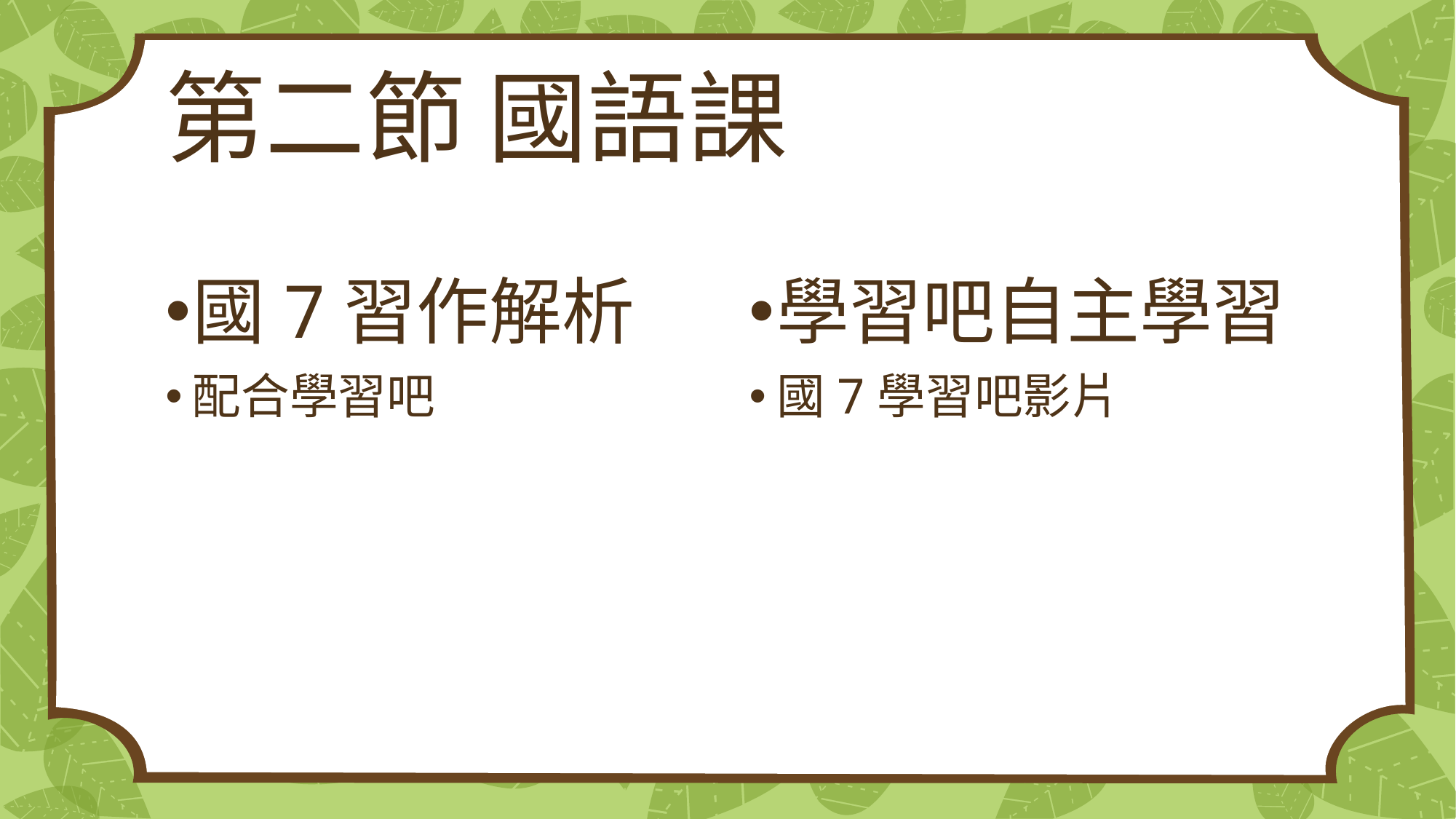

# 第二節 國語課
國7習作解析
配合學習吧
學習吧自主學習
國7學習吧影片